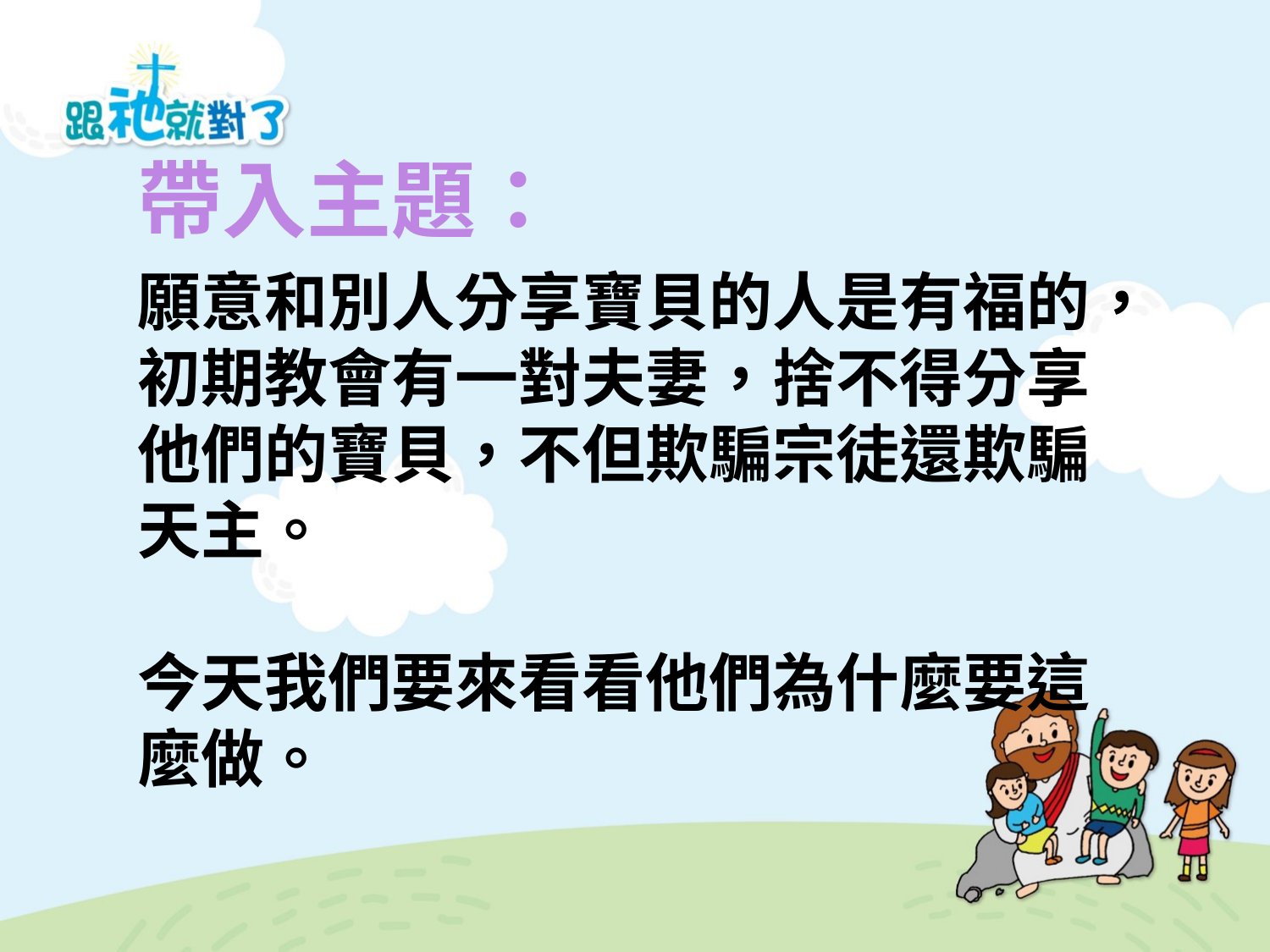

帶入主題：
願意和別人分享寶貝的人是有福的，初期教會有一對夫妻，捨不得分享他們的寶貝，不但欺騙宗徒還欺騙天主。

今天我們要來看看他們為什麼要這麼做。